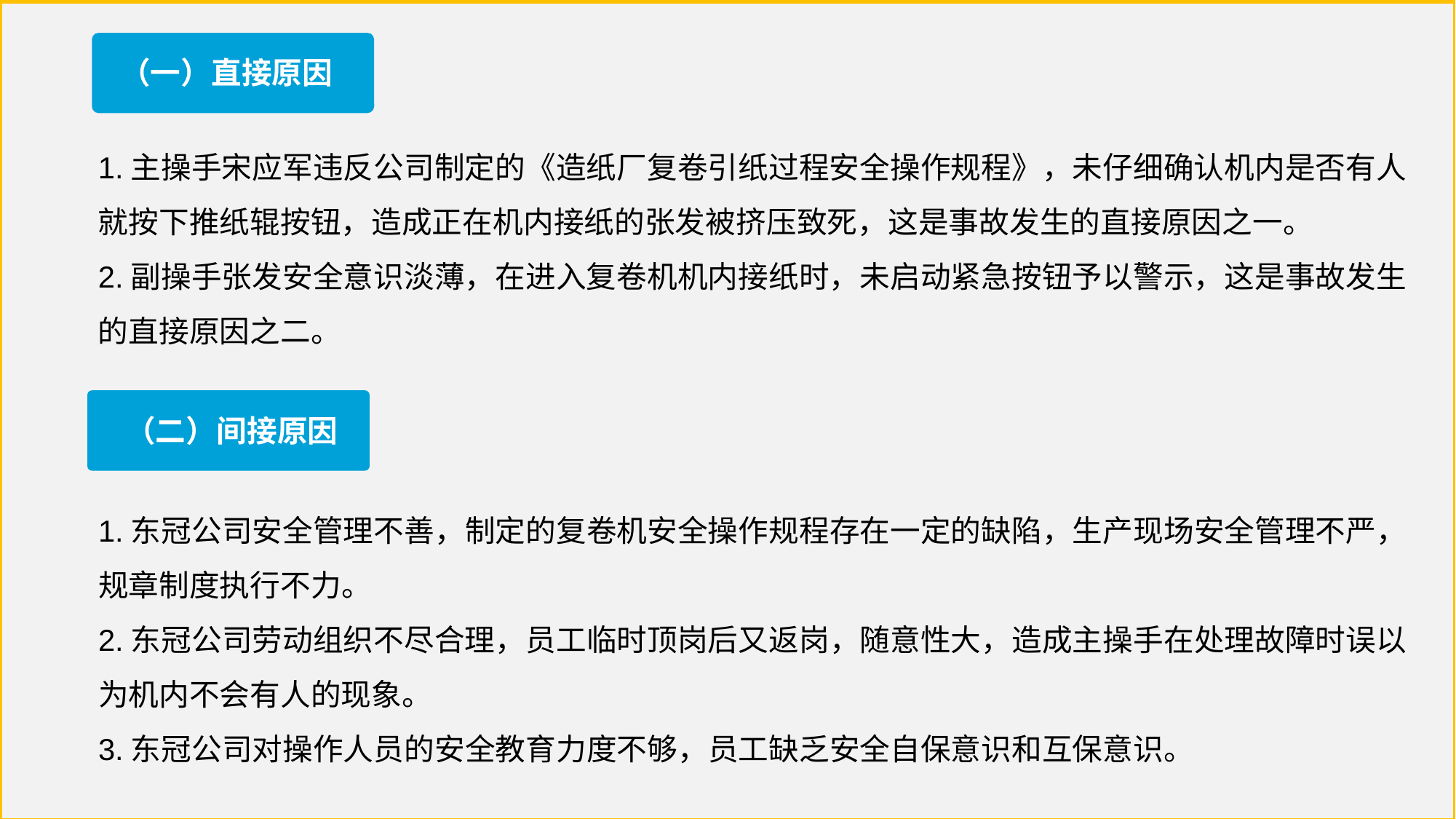

（一）直接原因
1.主操手宋应军违反公司制定的《造纸厂复卷引纸过程安全操作规程》，未仔细确认机内是否有人就按下推纸辊按钮，造成正在机内接纸的张发被挤压致死，这是事故发生的直接原因之一。
2.副操手张发安全意识淡薄，在进入复卷机机内接纸时，未启动紧急按钮予以警示，这是事故发生的直接原因之二。

（二）间接原因
1.东冠公司安全管理不善，制定的复卷机安全操作规程存在一定的缺陷，生产现场安全管理不严，规章制度执行不力。
2.东冠公司劳动组织不尽合理，员工临时顶岗后又返岗，随意性大，造成主操手在处理故障时误以为机内不会有人的现象。
3.东冠公司对操作人员的安全教育力度不够，员工缺乏安全自保意识和互保意识。